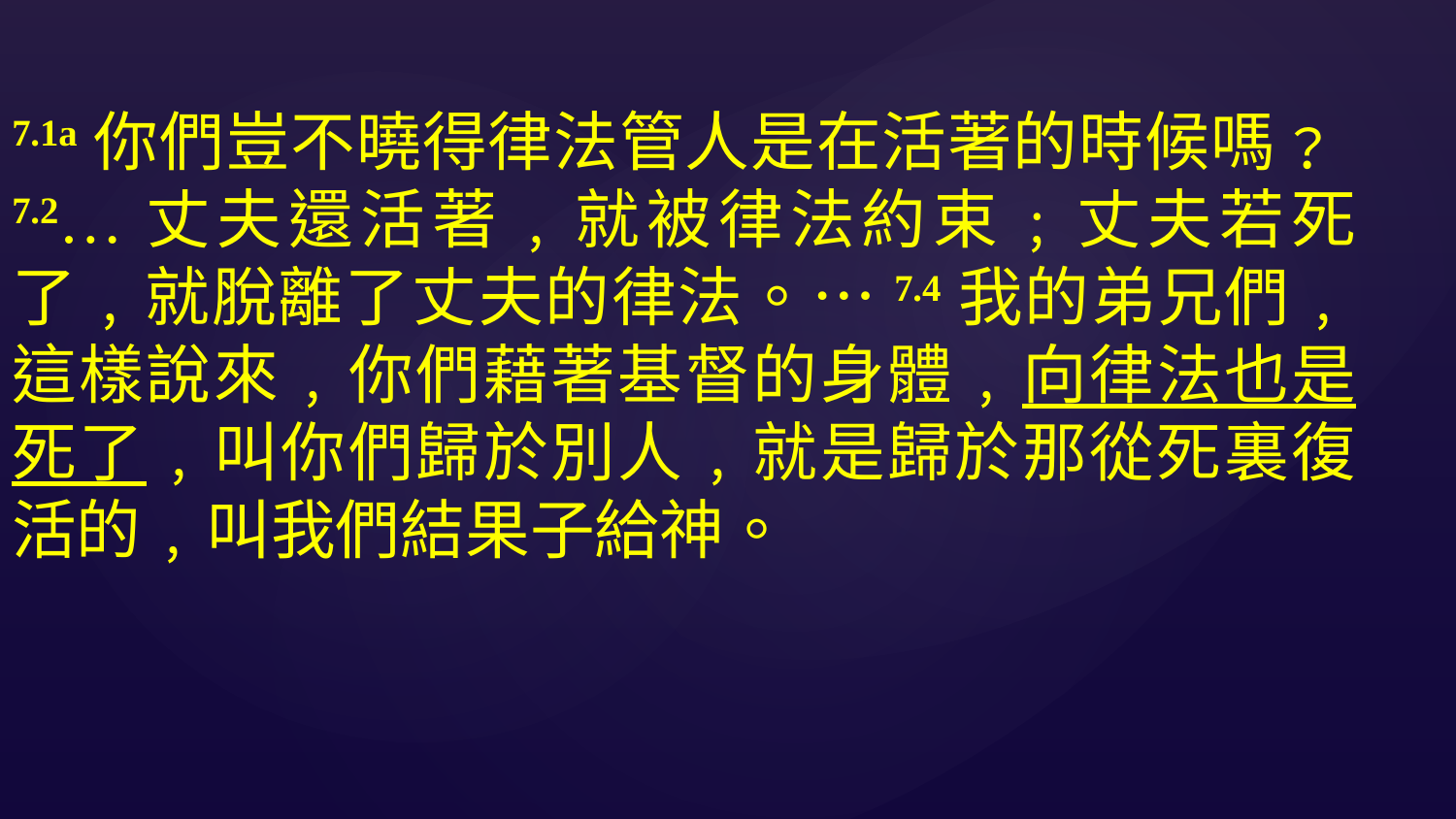

7.1a你們豈不曉得律法管人是在活著的時候嗎﹖7.2…丈夫還活著﹐就被律法約束﹔丈夫若死了﹐就脫離了丈夫的律法。…7.4我的弟兄們﹐這樣說來﹐你們藉著基督的身體﹐向律法也是死了﹐叫你們歸於別人﹐就是歸於那從死裏復活的﹐叫我們結果子給神。